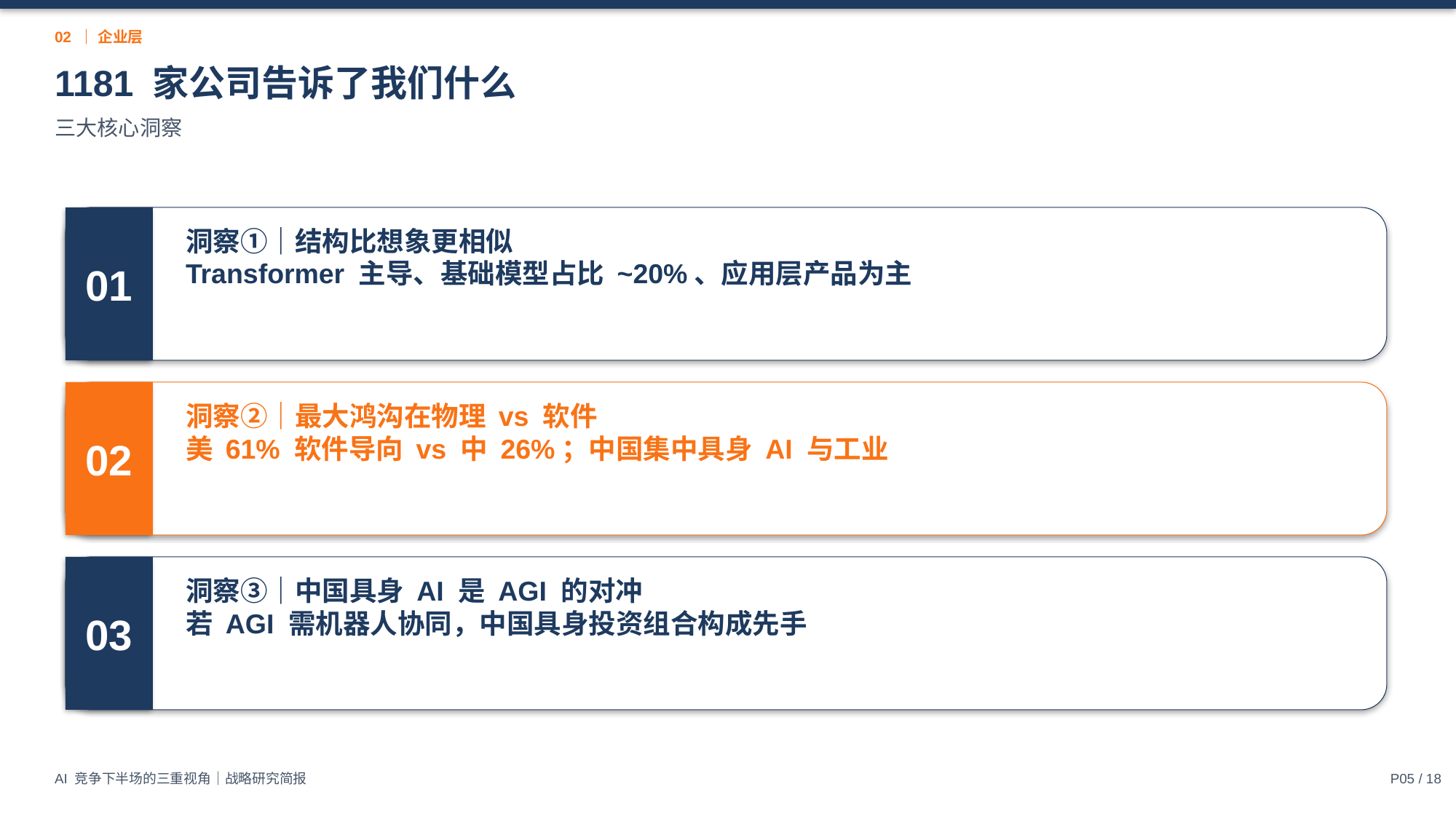

02 ｜ 企业层
1181 家公司告诉了我们什么
三大核心洞察

01
洞察①｜结构比想象更相似
Transformer 主导、基础模型占比 ~20%、应用层产品为主

02
洞察②｜最大鸿沟在物理 vs 软件
美 61% 软件导向 vs 中 26%；中国集中具身 AI 与工业

03
洞察③｜中国具身 AI 是 AGI 的对冲
若 AGI 需机器人协同，中国具身投资组合构成先手
AI 竞争下半场的三重视角｜战略研究简报
P05 / 18